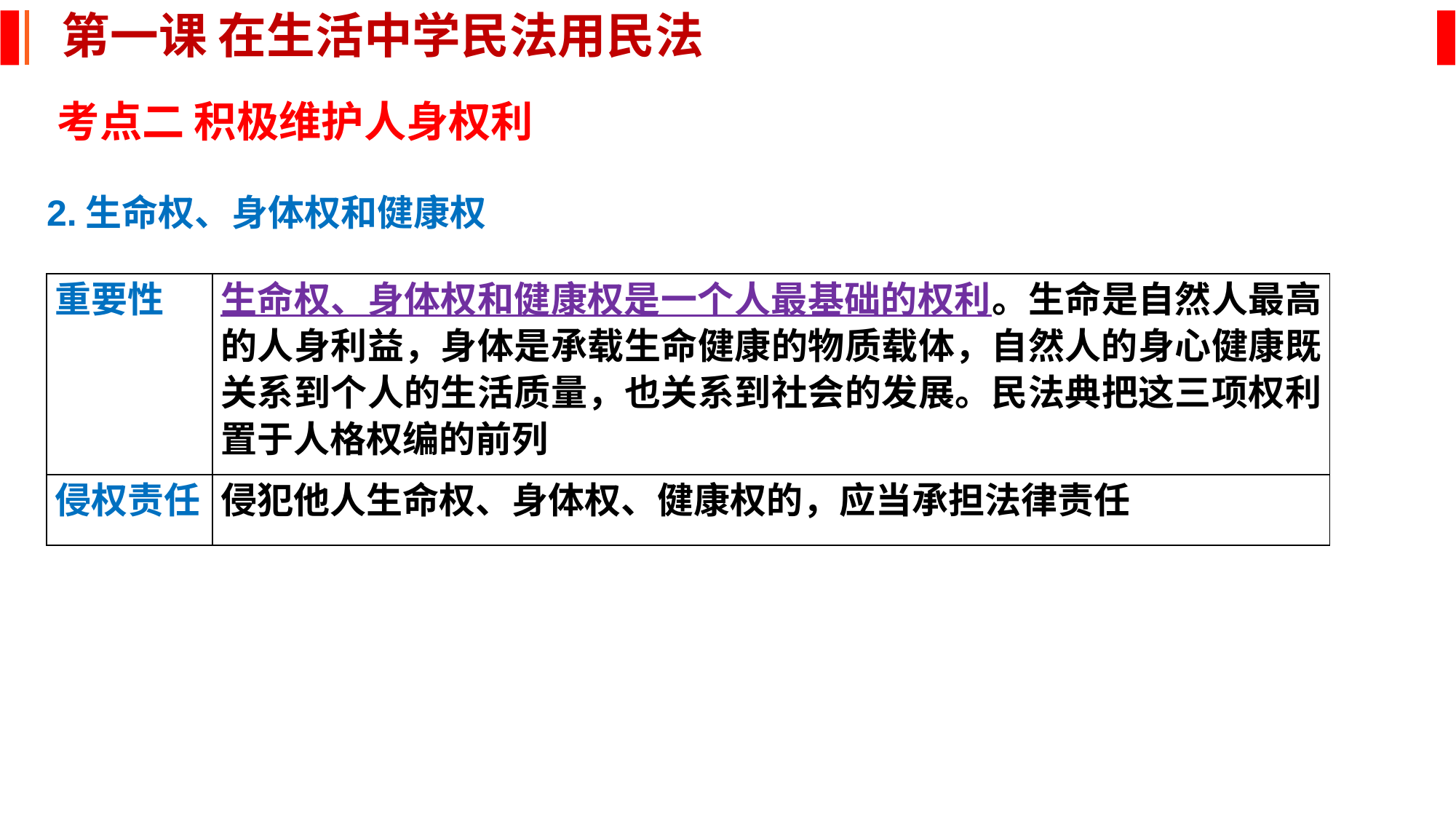

第一课 在生活中学民法用民法

考点二 积极维护人身权利
2.生命权、身体权和健康权
| 重要性 | 生命权、身体权和健康权是一个人最基础的权利。生命是自然人最高的人身利益，身体是承载生命健康的物质载体，自然人的身心健康既关系到个人的生活质量，也关系到社会的发展。民法典把这三项权利置于人格权编的前列 |
| --- | --- |
| 侵权责任 | 侵犯他人生命权、身体权、健康权的，应当承担法律责任 |